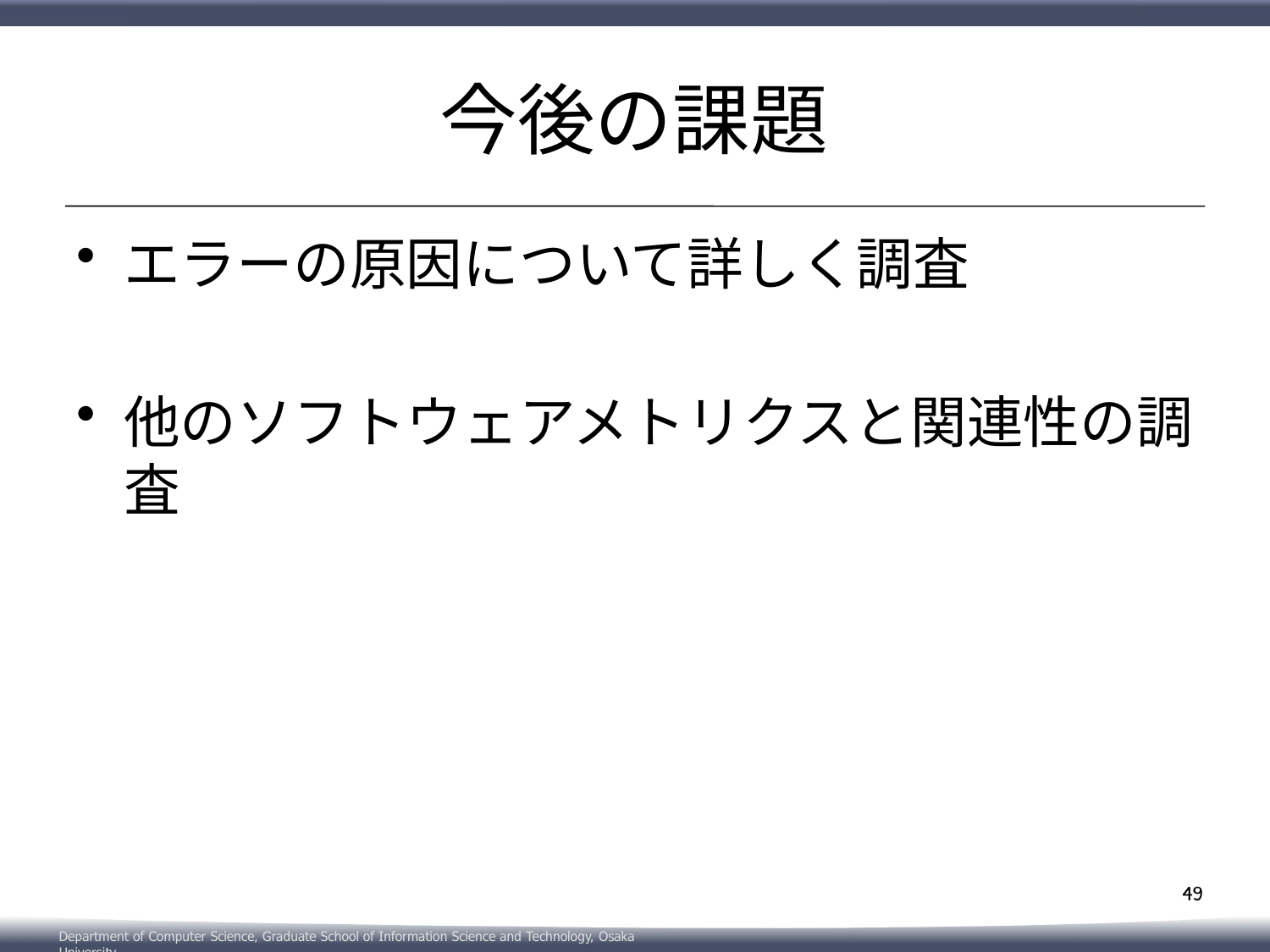

# 今後の課題
エラーの原因について詳しく調査

他のソフトウェアメトリクスと関連性の調査

49